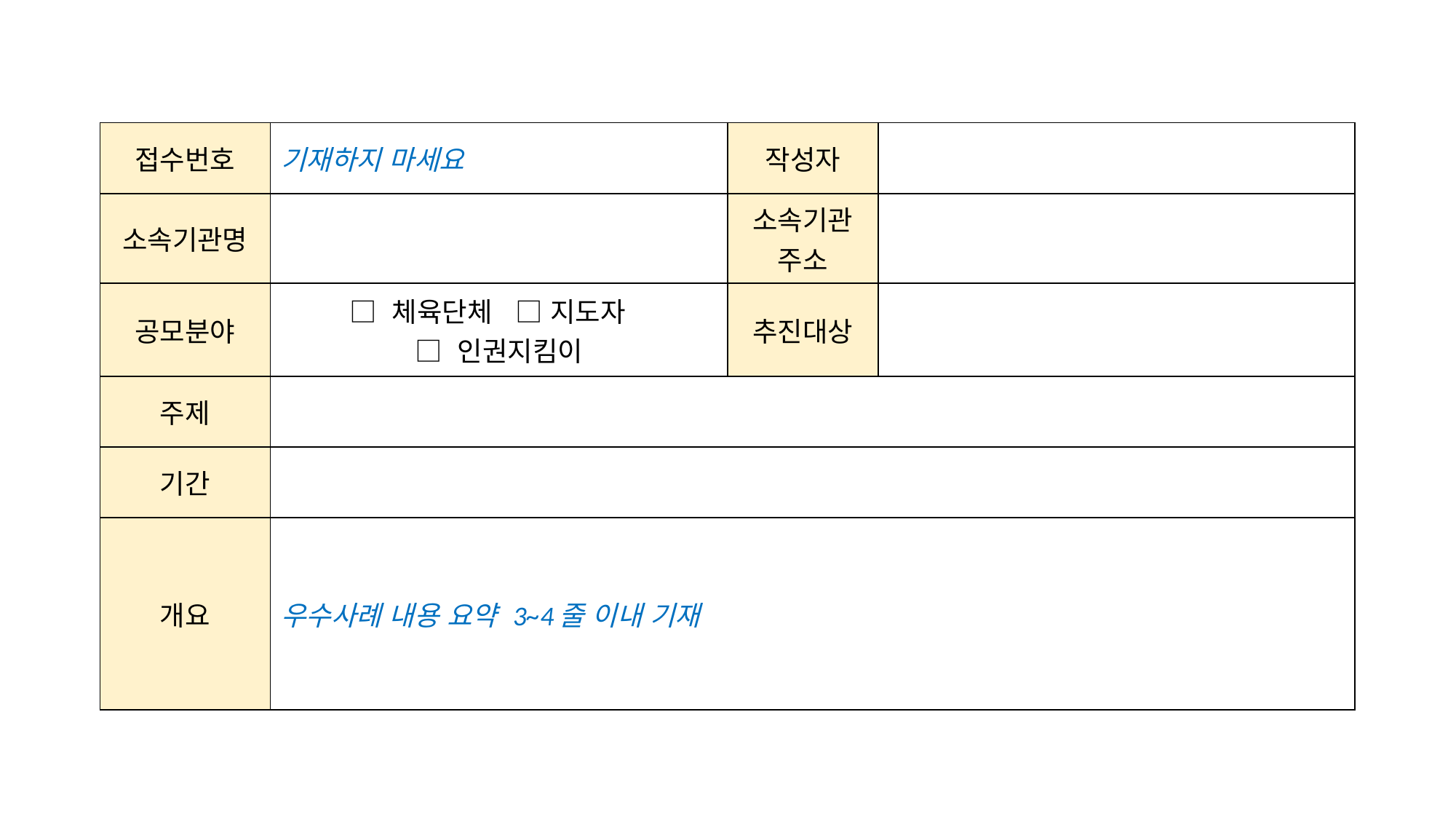

| 접수번호 | 기재하지 마세요 | 작성자 |  |
| --- | --- | --- | --- |
| 소속기관명 |  | 소속기관 주소 |  |
| 공모분야 | □ 체육단체 □ 지도자 □ 인권지킴이 | 추진대상 |  |
| 주제 |  |  |  |
| 기간 |  |  |  |
| 개요 | 우수사례 내용 요약 3~4줄 이내 기재 |  |  |